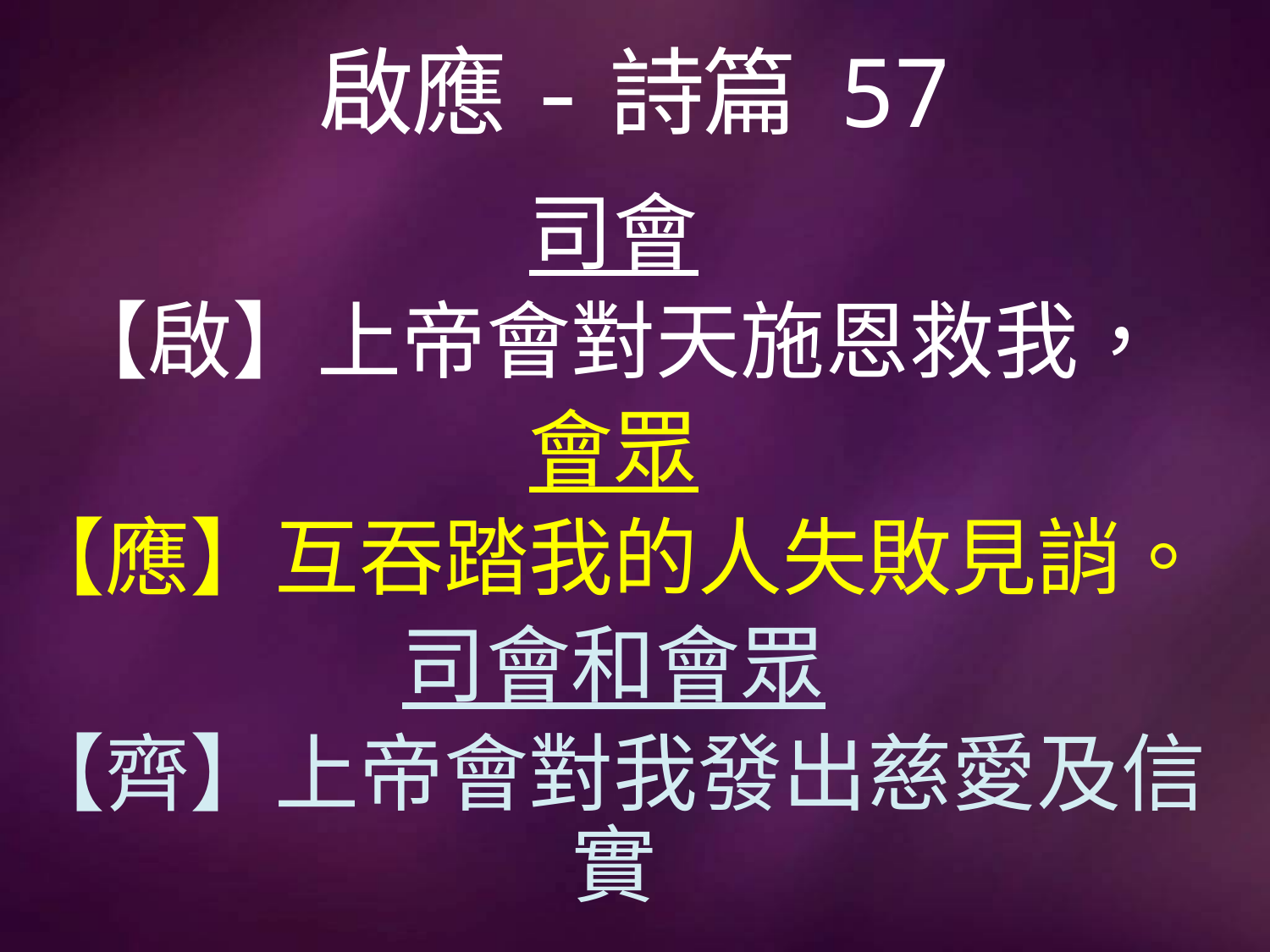

# 啟應-詩篇 57
司會
【啟】上帝會對天施恩救我，
會眾
【應】互吞踏我的人失敗見誚。
司會和會眾
【齊】上帝會對我發出慈愛及信實